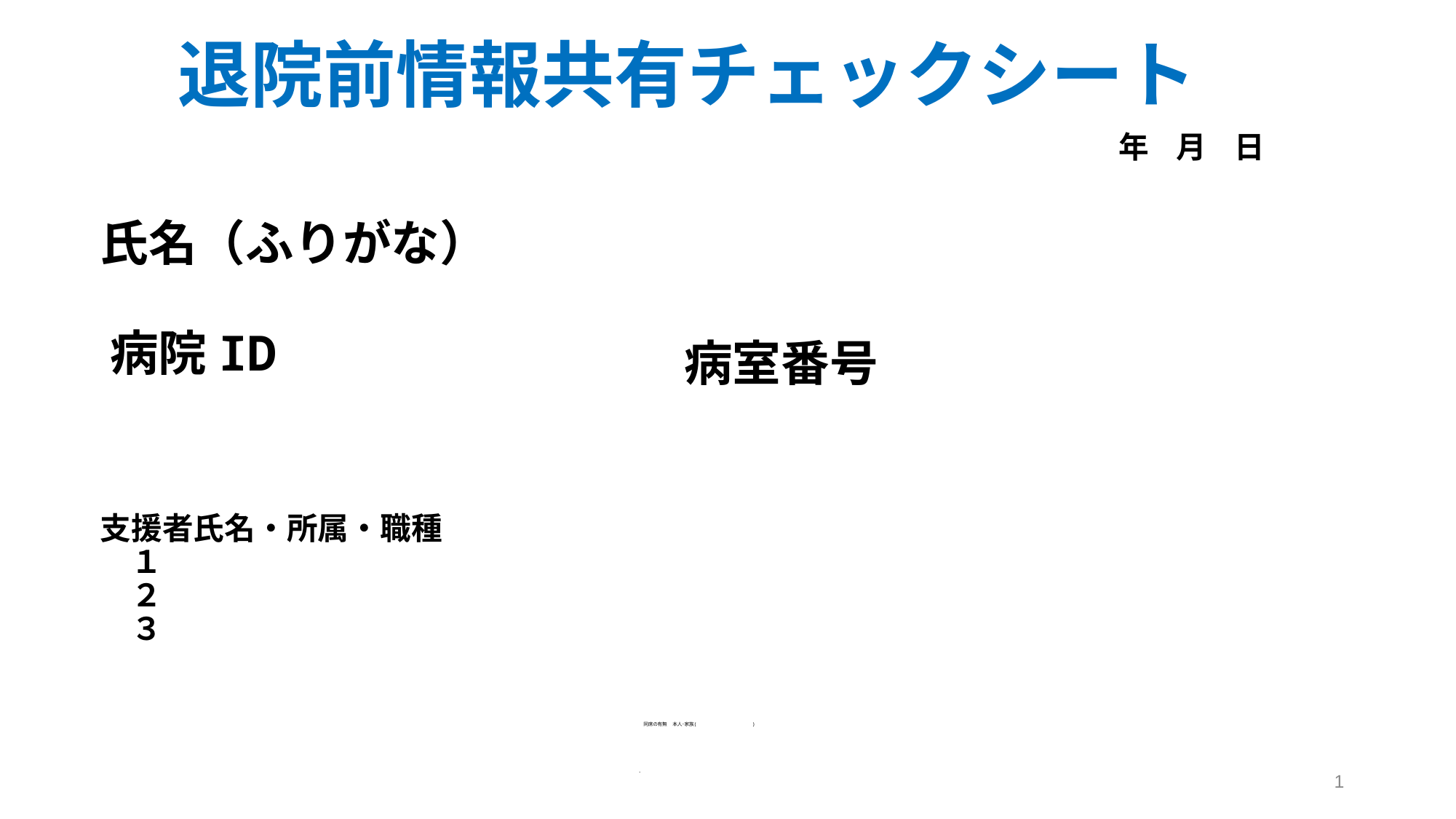

退院前情報共有チェックシート
年    月    日
氏名（ふりがな）
病院ID
病室番号
# 支援者氏名・所属・職種　 　１ 　２ 　３
  同席の有無     本人･家族(                   )

1